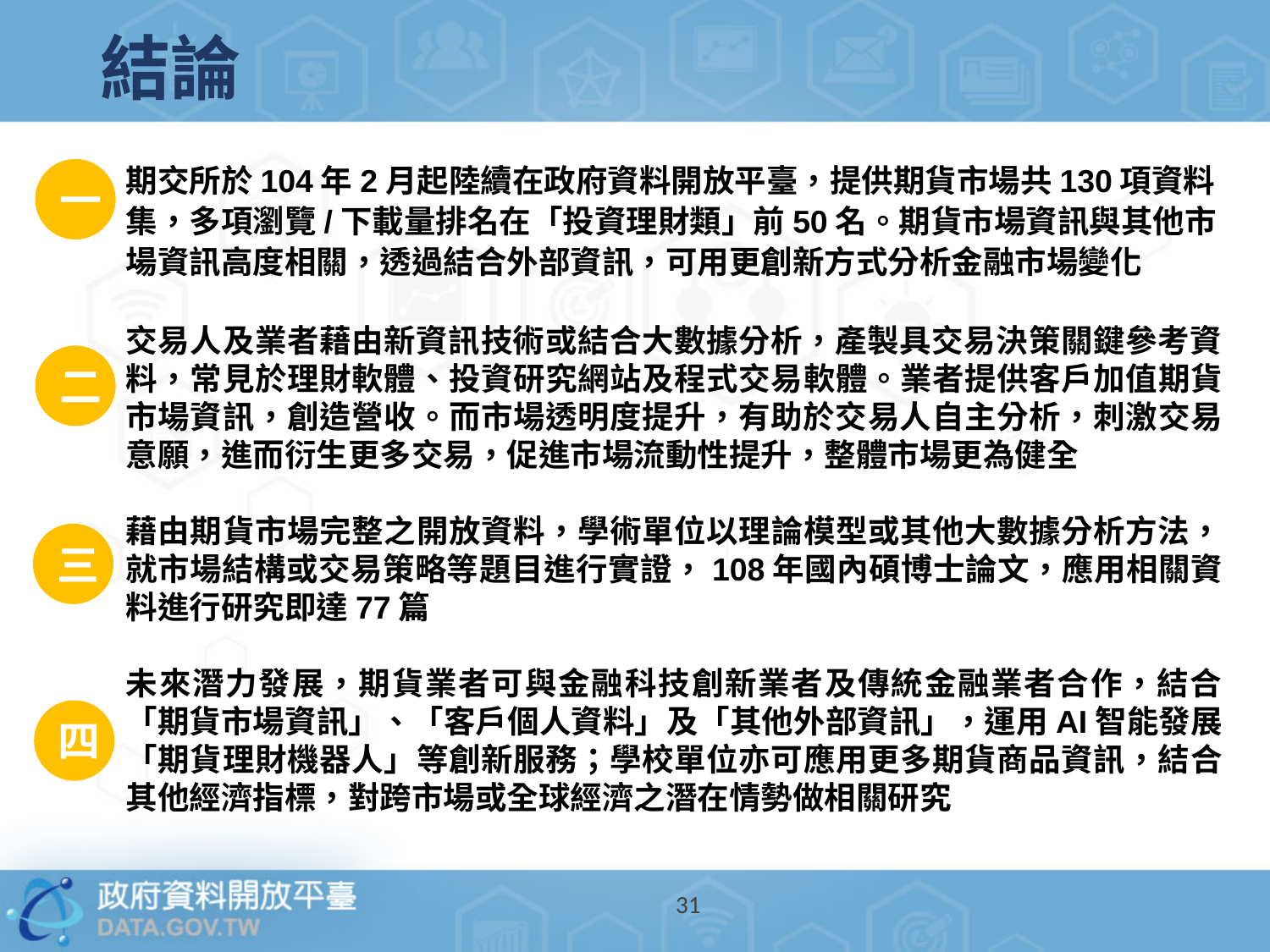

# 結論
期交所於104年2月起陸續在政府資料開放平臺，提供期貨市場共130項資料集，多項瀏覽/下載量排名在「投資理財類」前50名。期貨市場資訊與其他市場資訊高度相關，透過結合外部資訊，可用更創新方式分析金融市場變化

交易人及業者藉由新資訊技術或結合大數據分析，產製具交易決策關鍵參考資料，常見於理財軟體、投資研究網站及程式交易軟體。業者提供客戶加值期貨市場資訊，創造營收。而市場透明度提升，有助於交易人自主分析，刺激交易意願，進而衍生更多交易，促進市場流動性提升，整體市場更為健全

藉由期貨市場完整之開放資料，學術單位以理論模型或其他大數據分析方法，就市場結構或交易策略等題目進行實證，108年國內碩博士論文，應用相關資料進行研究即達77篇

未來潛力發展，期貨業者可與金融科技創新業者及傳統金融業者合作，結合「期貨市場資訊」、「客戶個人資料」及「其他外部資訊」，運用AI智能發展「期貨理財機器人」等創新服務；學校單位亦可應用更多期貨商品資訊，結合其他經濟指標，對跨市場或全球經濟之潛在情勢做相關研究

一
二
三
四
31